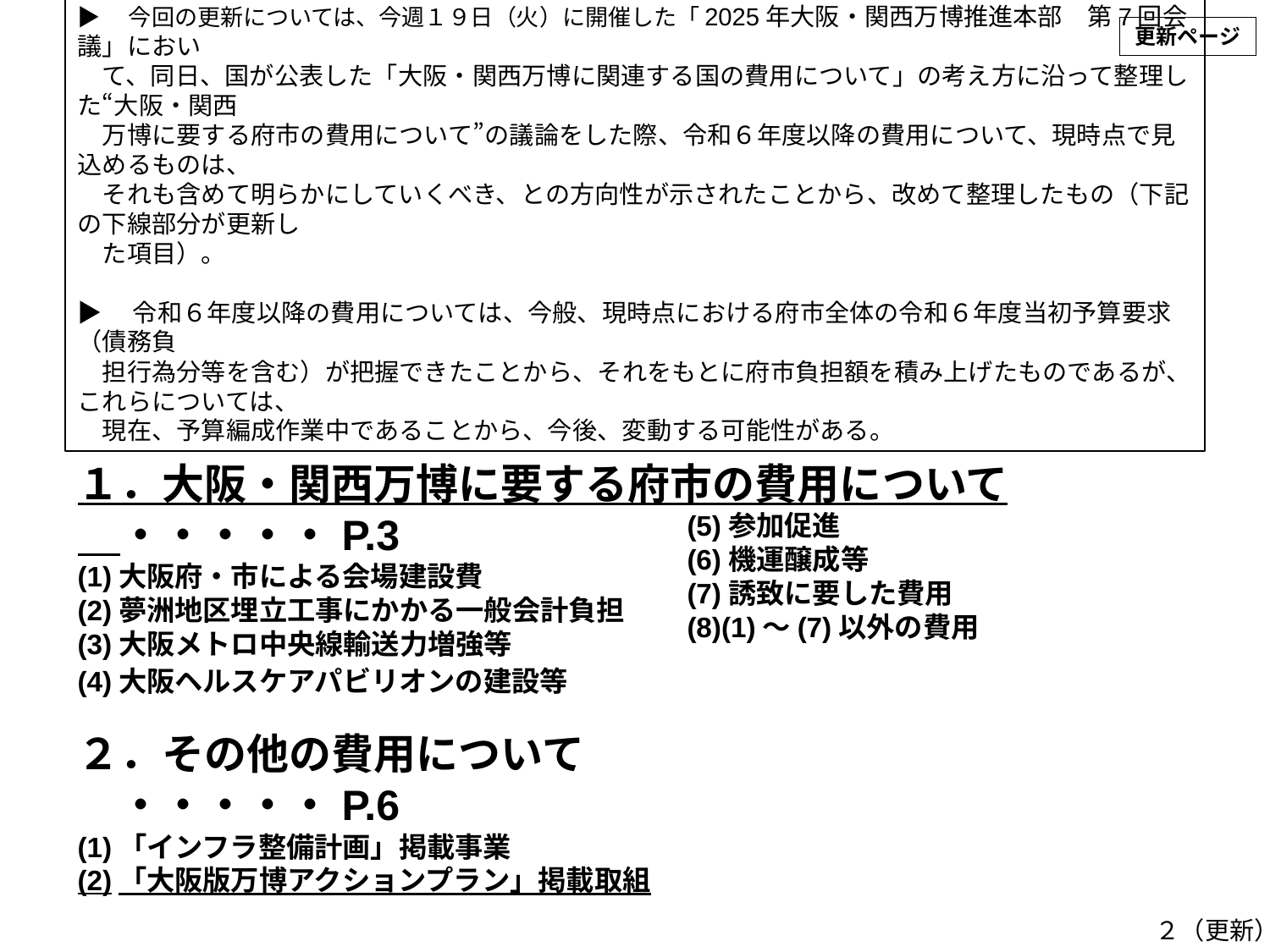

更新ページ
▶　今回の更新については、今週１９日（火）に開催した「2025年大阪・関西万博推進本部　第7回会議」におい
　て、同日、国が公表した「大阪・関西万博に関連する国の費用について」の考え方に沿って整理した“大阪・関西
　万博に要する府市の費用について”の議論をした際、令和６年度以降の費用について、現時点で見込めるものは、
　それも含めて明らかにしていくべき、との方向性が示されたことから、改めて整理したもの（下記の下線部分が更新し
　た項目）。

▶　令和６年度以降の費用については、今般、現時点における府市全体の令和６年度当初予算要求（債務負
　担行為分等を含む）が把握できたことから、それをもとに府市負担額を積み上げたものであるが、これらについては、
　現在、予算編成作業中であることから、今後、変動する可能性がある。
１．大阪・関西万博に要する府市の費用について　・・・・・P.3
(1)大阪府・市による会場建設費
(2)夢洲地区埋立工事にかかる一般会計負担
(3)大阪メトロ中央線輸送力増強等
(4)大阪ヘルスケアパビリオンの建設等

２．その他の費用について　　　　　　　　　　　　　　　・・・・・P.6
(1)「インフラ整備計画」掲載事業
(2)「大阪版万博アクションプラン」掲載取組
(5)参加促進
(6)機運醸成等
(7)誘致に要した費用
(8)(1)～(7)以外の費用
２（更新）